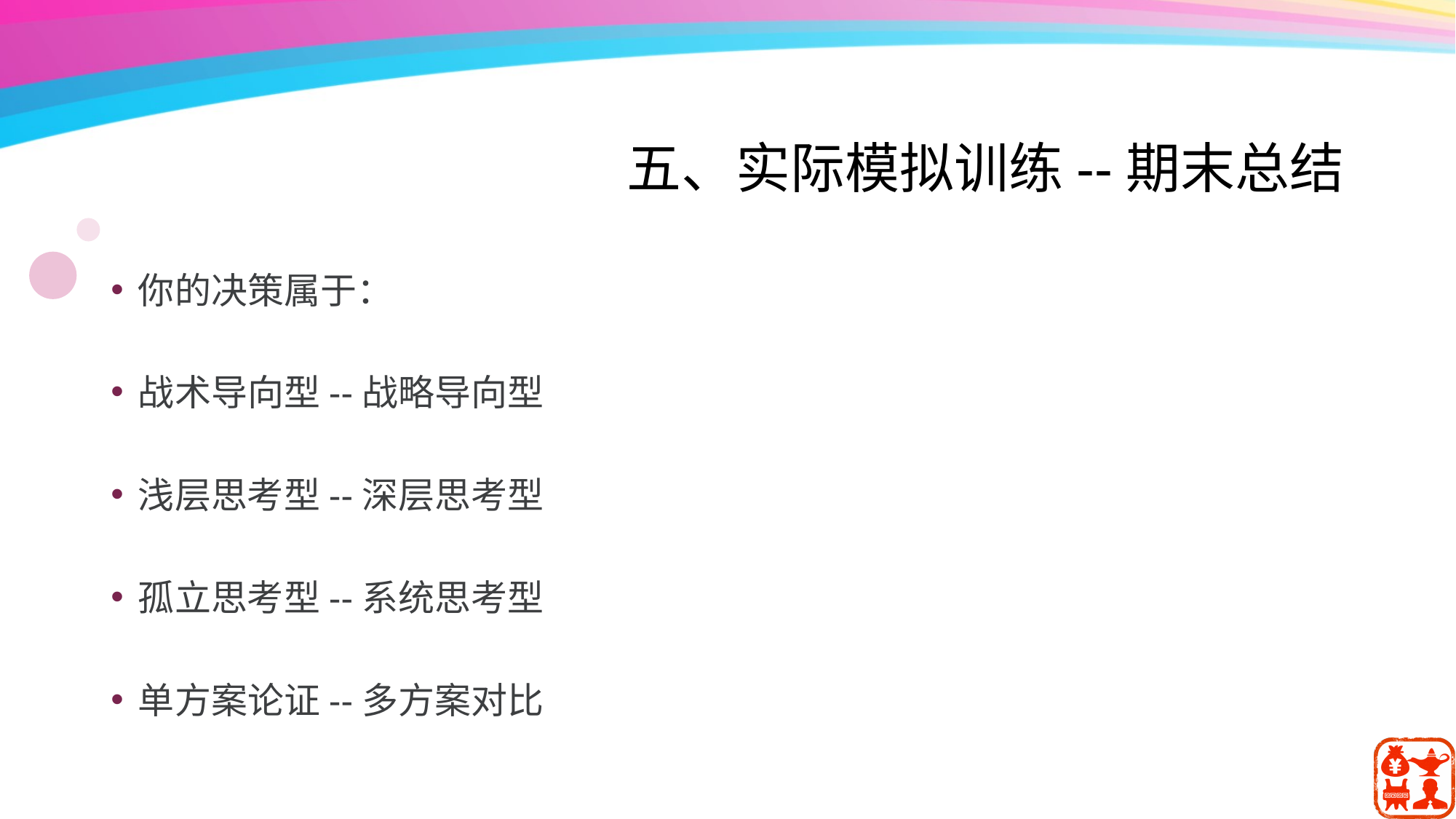

# 五、实际模拟训练--期末总结

你的决策属于：
战术导向型--战略导向型
浅层思考型--深层思考型
孤立思考型--系统思考型
单方案论证--多方案对比